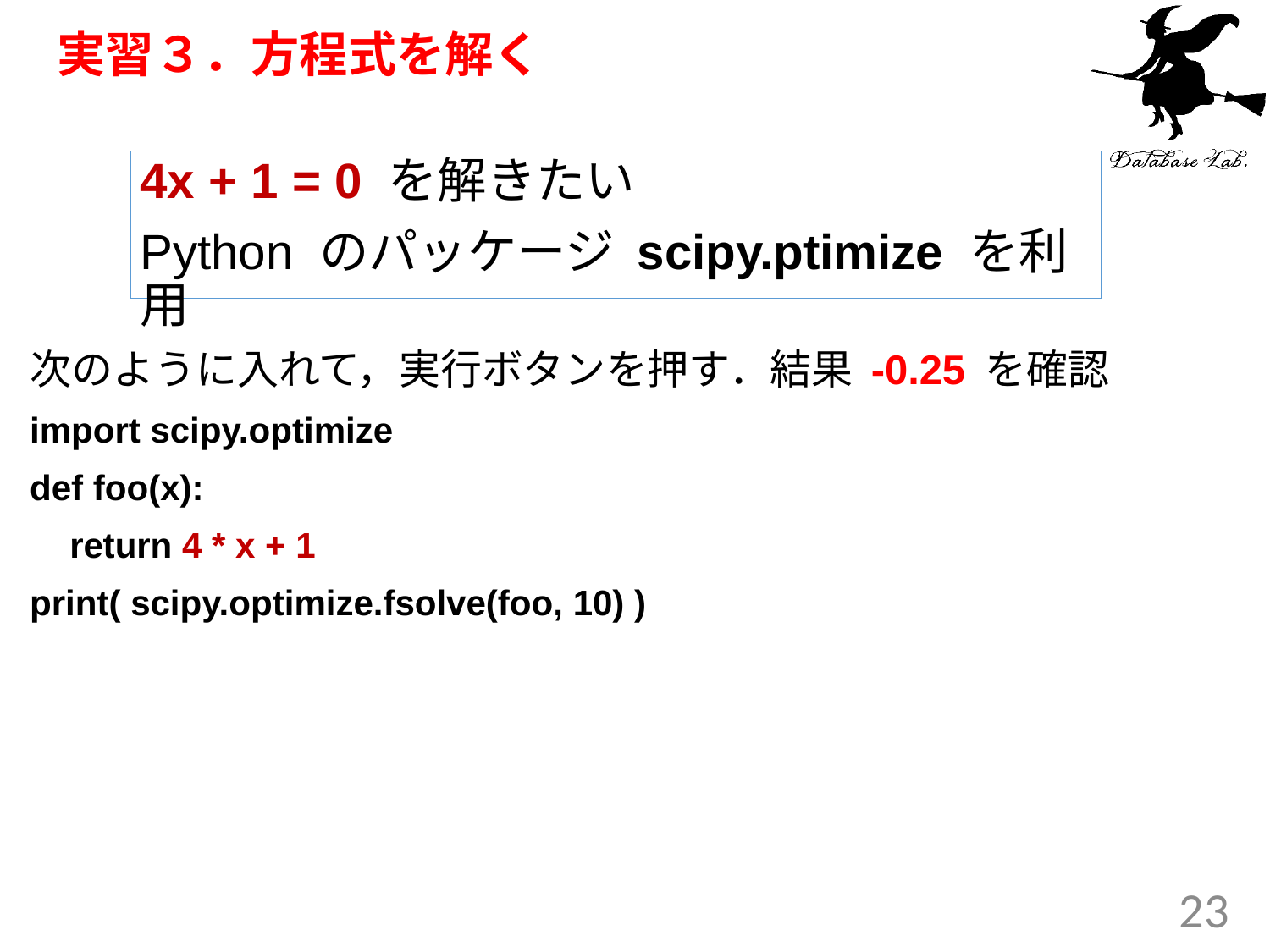

# 実習３．方程式を解く
4x + 1 = 0 を解きたい
Python のパッケージ scipy.ptimize を利用
次のように入れて，実行ボタンを押す．結果 -0.25 を確認
import scipy.optimize
def foo(x):
    return 4 * x + 1
print( scipy.optimize.fsolve(foo, 10) )
23